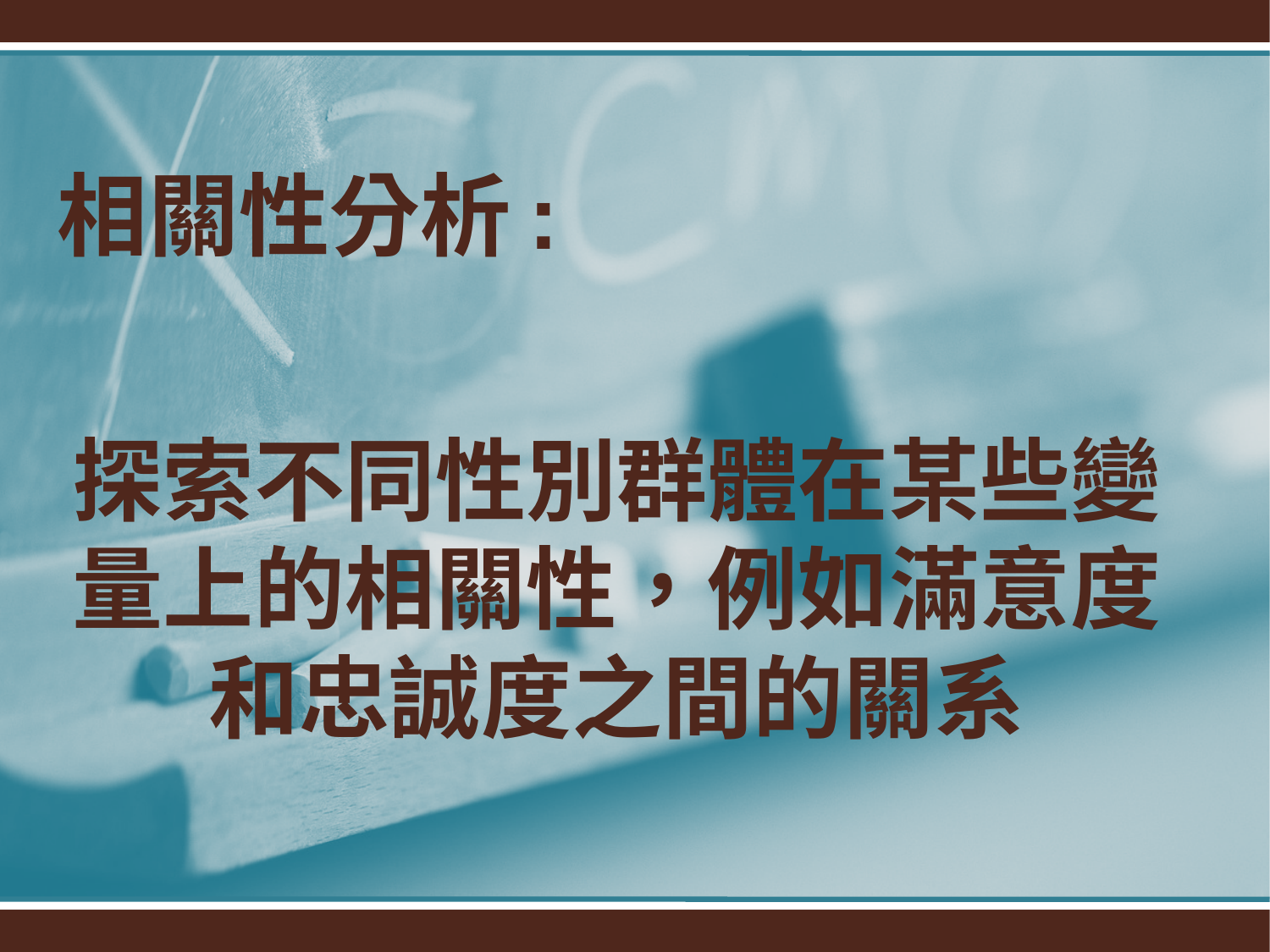

相關性分析:

探索不同性別群體在某些變量上的相關性，例如滿意度和忠誠度之間的關系